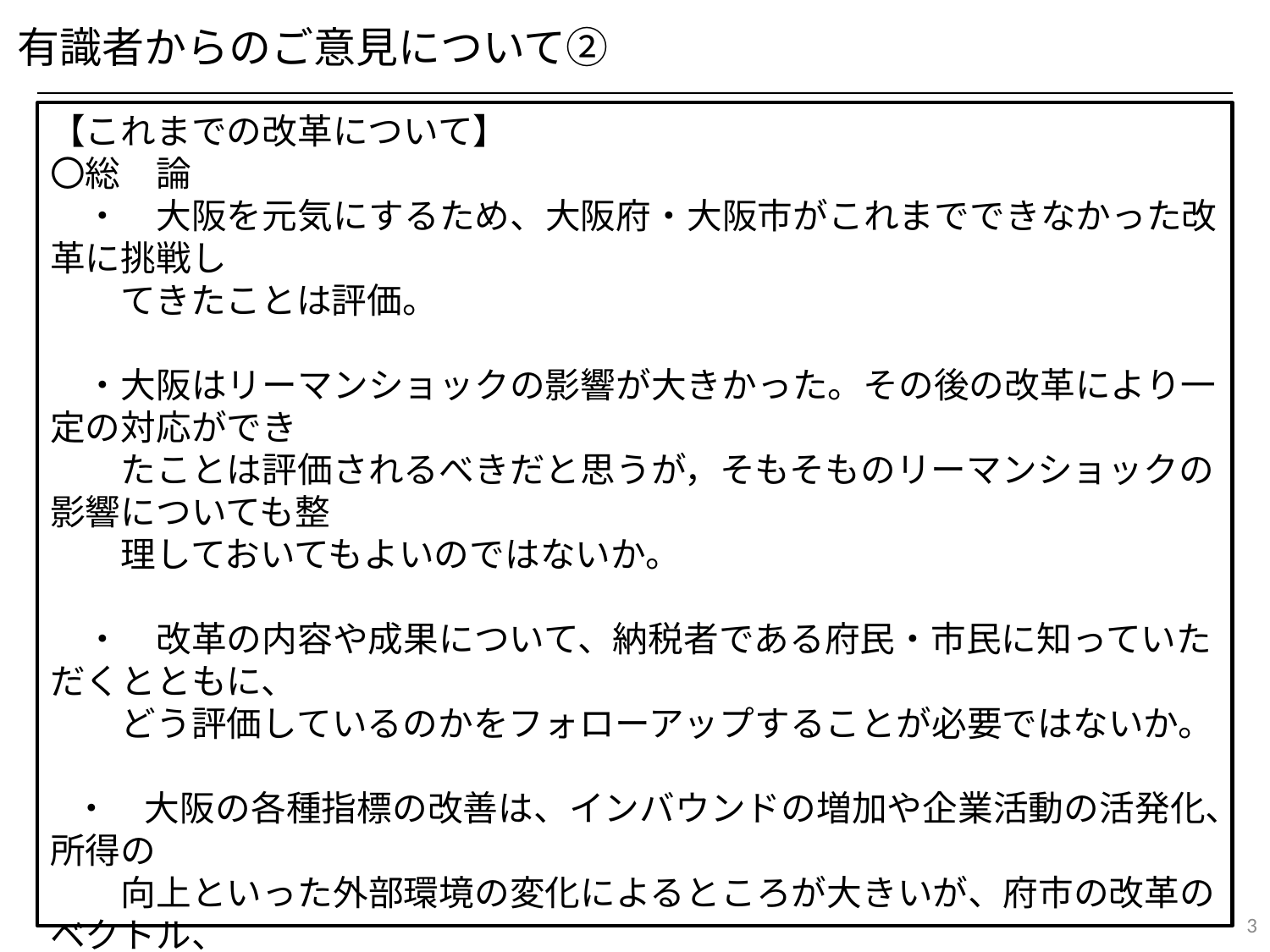

有識者からのご意見について②
【これまでの改革について】
〇総　論
　・　大阪を元気にするため、大阪府・大阪市がこれまでできなかった改革に挑戦し
　　てきたことは評価。

　・大阪はリーマンショックの影響が大きかった。その後の改革により一定の対応ができ
　　たことは評価されるべきだと思うが，そもそものリーマンショックの影響についても整
　　理しておいてもよいのではないか。

　・　改革の内容や成果について、納税者である府民・市民に知っていただくとともに、
　　どう評価しているのかをフォローアップすることが必要ではないか。

  ・　大阪の各種指標の改善は、インバウンドの増加や企業活動の活発化、所得の
　　向上といった外部環境の変化によるところが大きいが、府市の改革のベクトル、
　　タイミングがうまく合致したことも要因。

　・　改革の実行に当たっては、その基本として、府市が政策実施にあたって投入し
　　た行政資源・成果及び政策以外の外部要因の有無についてきちんと分析する
　　体制を作ることも考えられるのではないか。

3